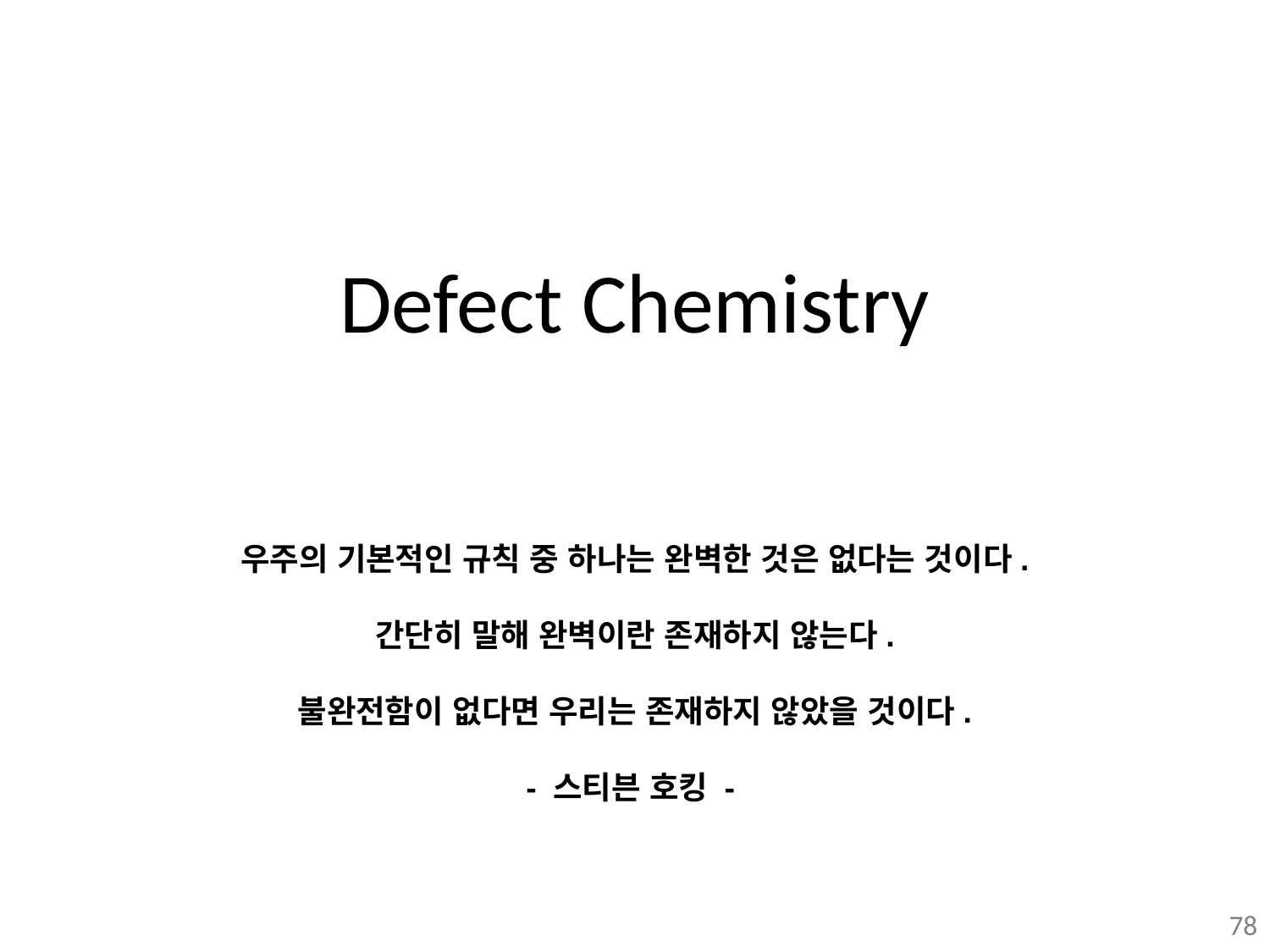

# Defect Chemistry
우주의 기본적인 규칙 중 하나는 완벽한 것은 없다는 것이다.

간단히 말해 완벽이란 존재하지 않는다.

불완전함이 없다면 우리는 존재하지 않았을 것이다.

- 스티븐 호킹 -
78